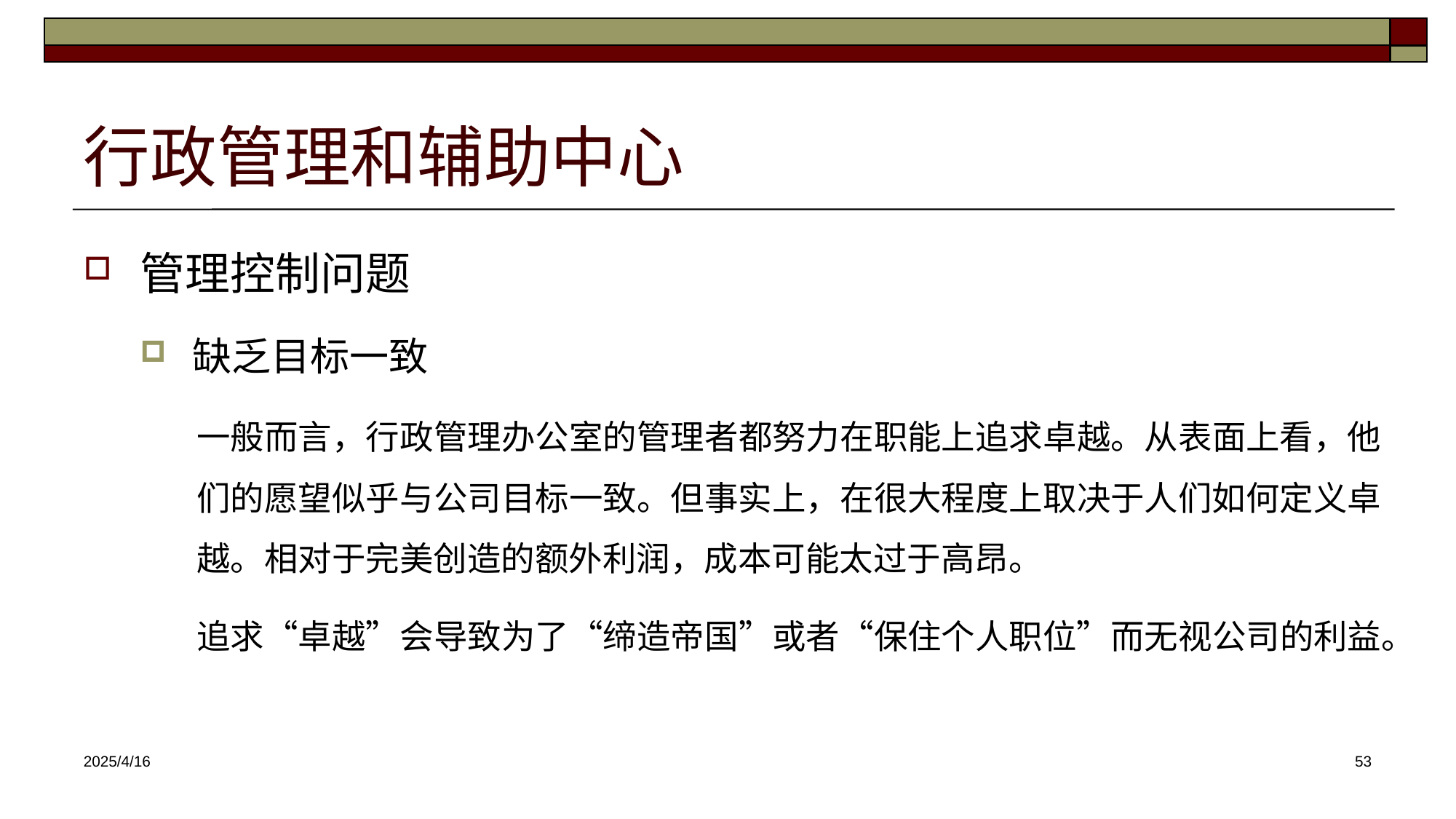

# 行政管理和辅助中心
管理控制问题
缺乏目标一致
一般而言，行政管理办公室的管理者都努力在职能上追求卓越。从表面上看，他们的愿望似乎与公司目标一致。但事实上，在很大程度上取决于人们如何定义卓越。相对于完美创造的额外利润，成本可能太过于高昂。
追求“卓越”会导致为了“缔造帝国”或者“保住个人职位”而无视公司的利益。
2025/4/16
53